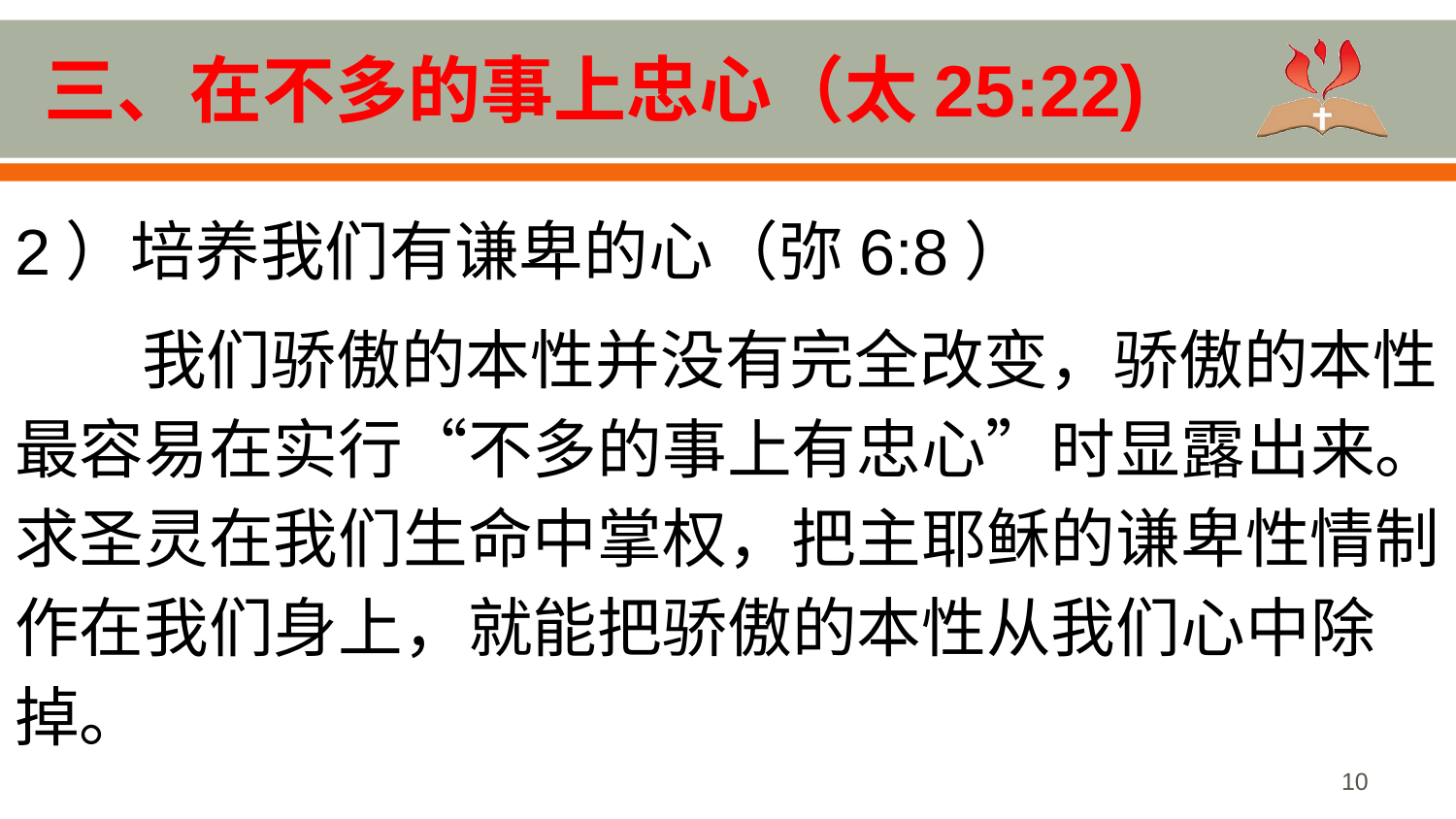

# 三、在不多的事上忠心（太25:22)
2）培养我们有谦卑的心（弥6:8）
我们骄傲的本性并没有完全改变，骄傲的本性最容易在实行“不多的事上有忠心”时显露出来。求圣灵在我们生命中掌权，把主耶稣的谦卑性情制作在我们身上，就能把骄傲的本性从我们心中除掉。

10